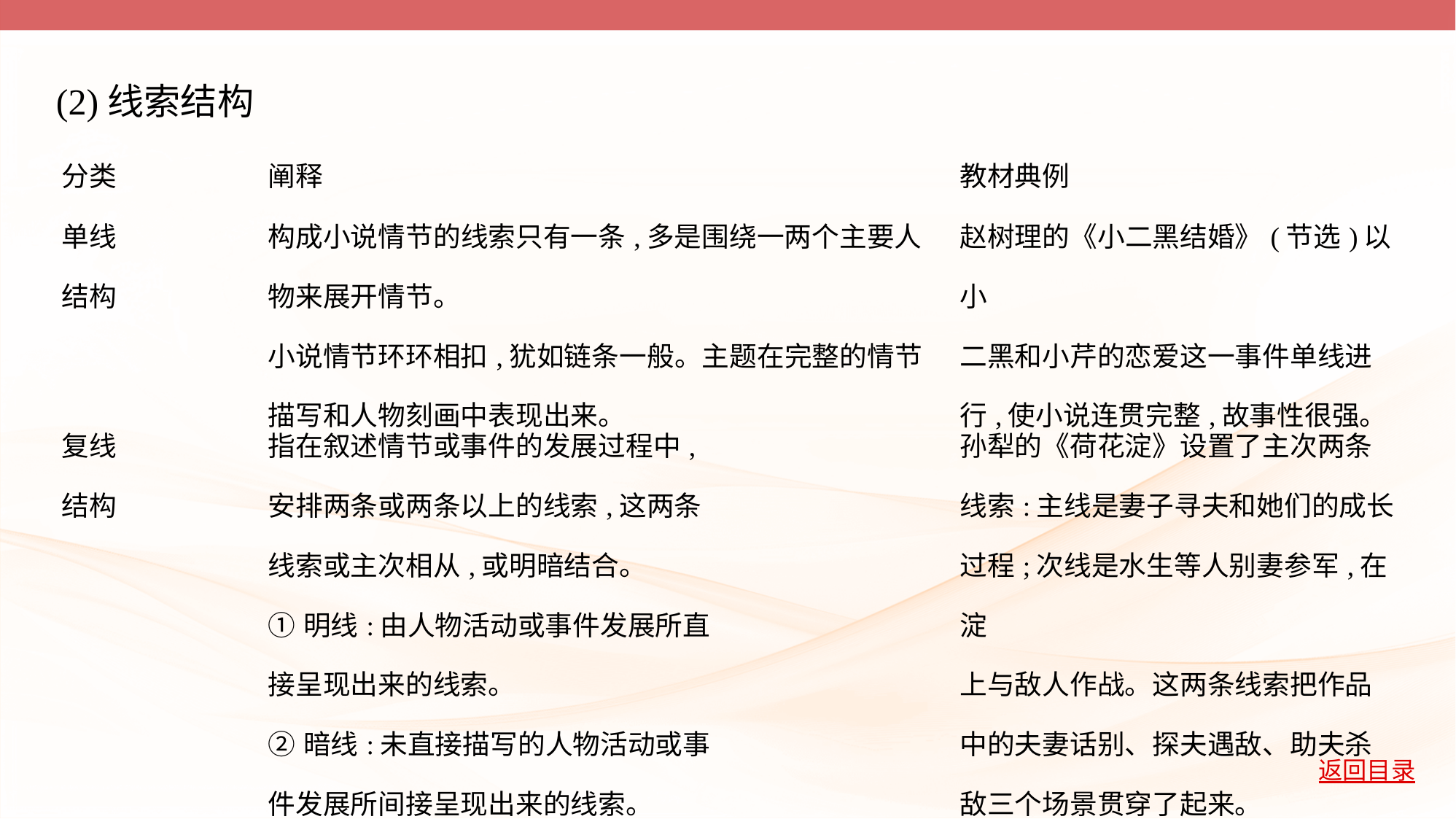

(2)线索结构
| 分类 | 阐释 | 教材典例 |
| --- | --- | --- |
| 单线 结构 | 构成小说情节的线索只有一条,多是围绕一两个主要人物来展开情节。 小说情节环环相扣,犹如链条一般。主题在完整的情节描写和人物刻画中表现出来。 | 赵树理的《小二黑结婚》(节选)以小 二黑和小芹的恋爱这一事件单线进 行,使小说连贯完整,故事性很强。 |
| 复线 结构 | 指在叙述情节或事件的发展过程中, 安排两条或两条以上的线索,这两条 线索或主次相从,或明暗结合。 ①明线:由人物活动或事件发展所直 接呈现出来的线索。 ②暗线:未直接描写的人物活动或事 件发展所间接呈现出来的线索。 | 孙犁的《荷花淀》设置了主次两条 线索:主线是妻子寻夫和她们的成长 过程;次线是水生等人别妻参军,在淀 上与敌人作战。这两条线索把作品 中的夫妻话别、探夫遇敌、助夫杀 敌三个场景贯穿了起来。 |